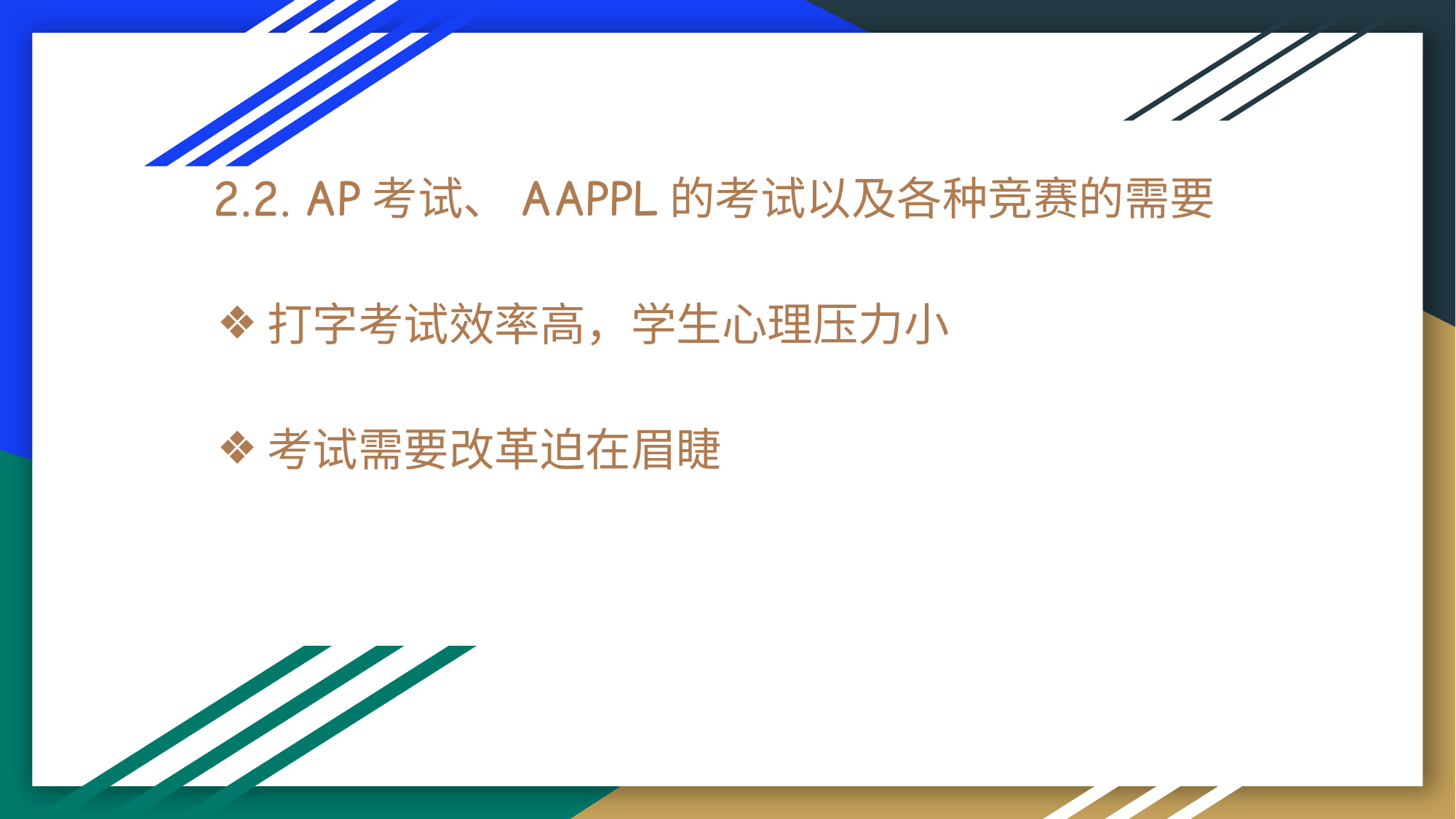

2.2. AP考试、AAPPL的考试以及各种竞赛的需要

打字考试效率高，学生心理压力小

考试需要改革迫在眉睫